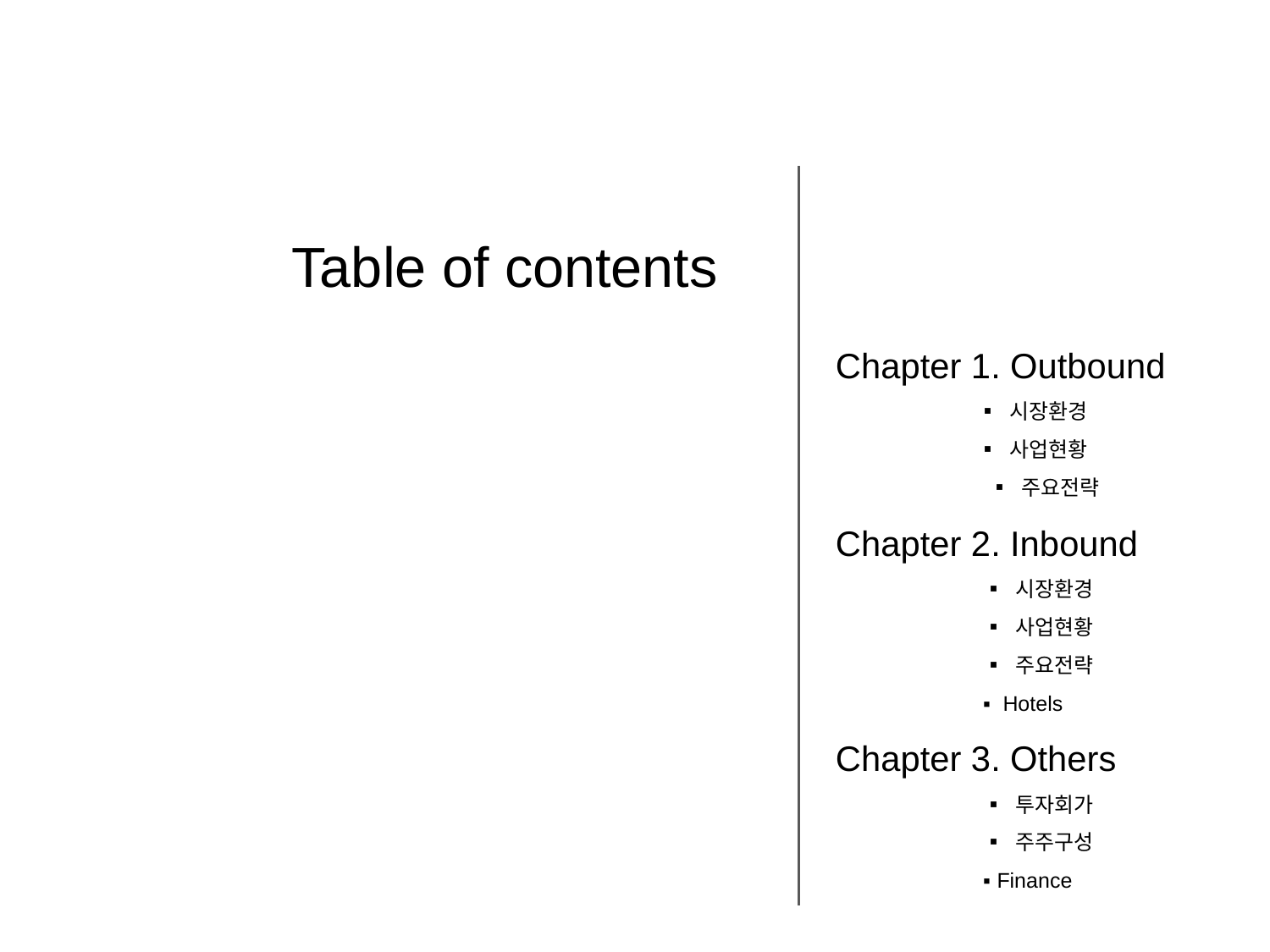

Table of contents
Chapter 1. Outbound
                        ▪ 시장환경
                        ▪ 사업현황
                          ▪ 주요전략
Chapter 2. Inbound
                         ▪ 시장환경
                         ▪ 사업현황
                         ▪ 주요전략
                         ▪  Hotels
Chapter 3. Others
                         ▪ 투자회가
                         ▪ 주주구성
                         ▪ Finance